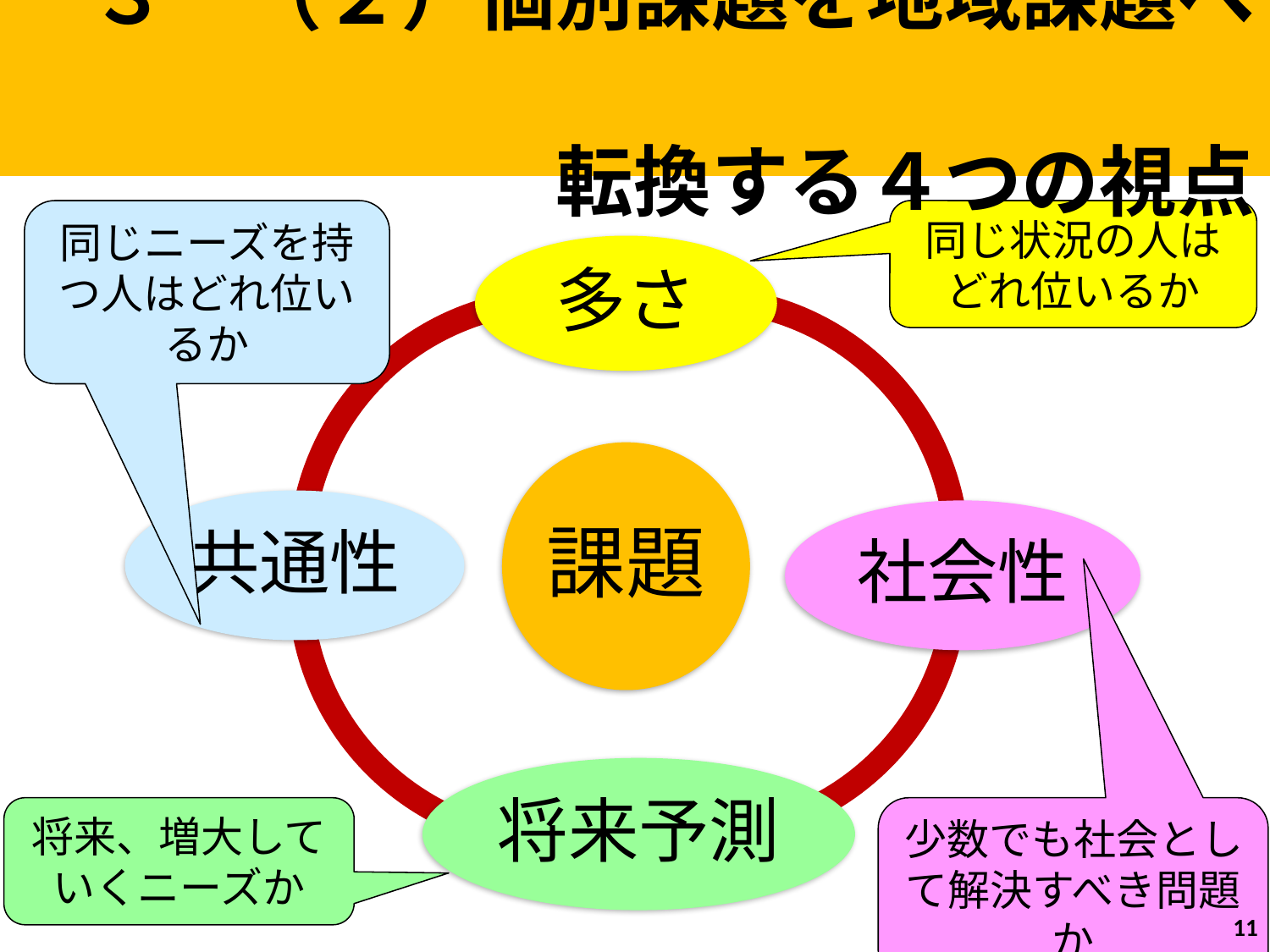

３－（２）個別課題を地域課題へ　　　　　　
　　　　　　　転換する４つの視点

同じニーズを持つ人はどれ位いるか
同じ状況の人は
どれ位いるか
課題
多さ
社会性
将来予測
共通性
将来、増大して
いくニーズか
少数でも社会として解決すべき問題か
11